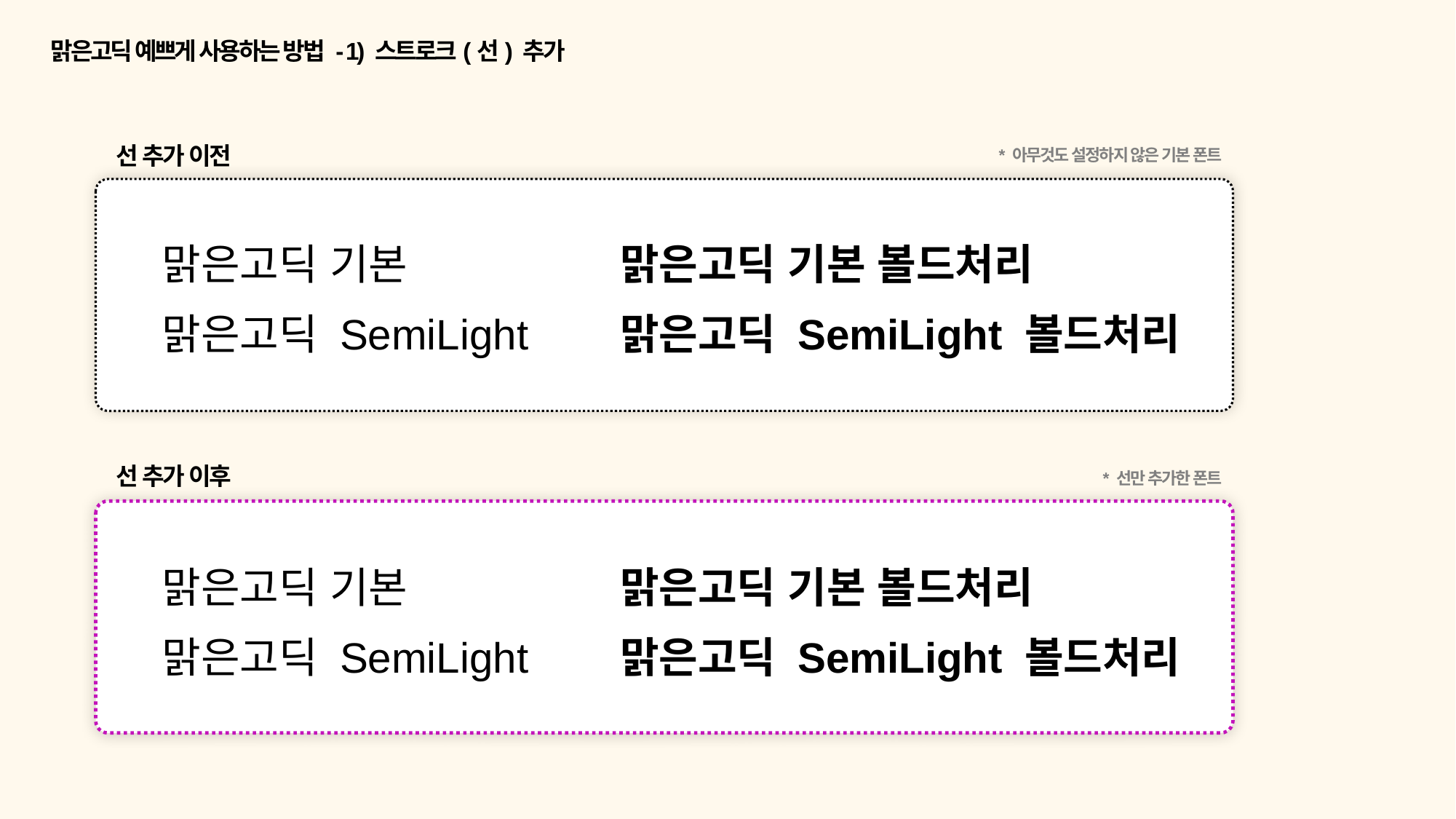

맑은고딕 예쁘게 사용하는 방법 - 1) 스트로크(선) 추가
선 추가 이전
* 아무것도 설정하지 않은 기본 폰트

맑은고딕 기본
맑은고딕 기본 볼드처리
맑은고딕 SemiLight
맑은고딕 SemiLight 볼드처리
선 추가 이후
* 선만 추가한 폰트

맑은고딕 기본
맑은고딕 기본 볼드처리
맑은고딕 SemiLight
맑은고딕 SemiLight 볼드처리